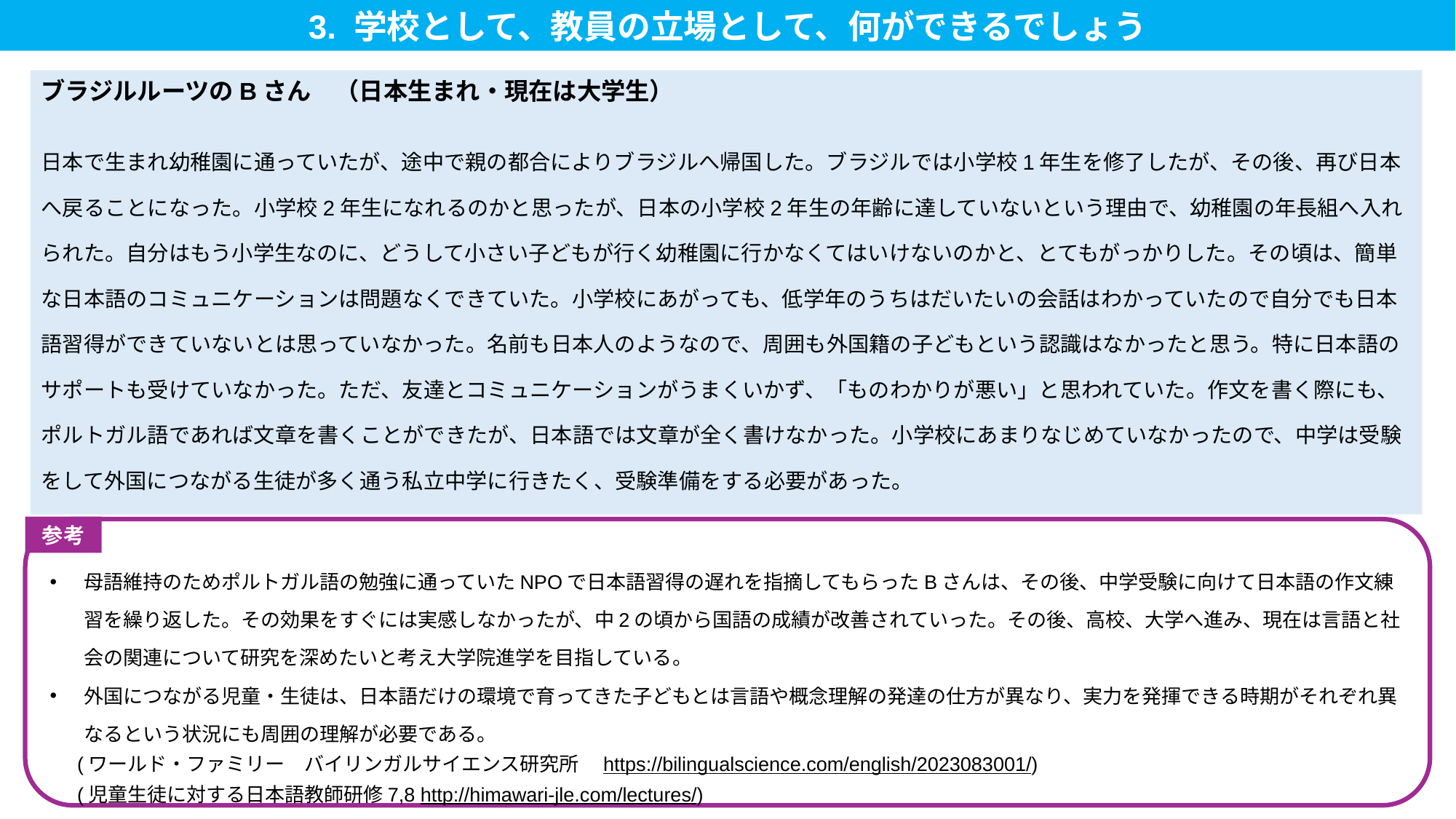

3. 学校として、教員の立場として、何ができるでしょう
ブラジルルーツのBさん　（日本生まれ・現在は大学生）

日本で生まれ幼稚園に通っていたが、途中で親の都合によりブラジルへ帰国した。ブラジルでは小学校1年生を修了したが、その後、再び日本へ戻ることになった。小学校2年生になれるのかと思ったが、日本の小学校2年生の年齢に達していないという理由で、幼稚園の年長組へ入れられた。自分はもう小学生なのに、どうして小さい子どもが行く幼稚園に行かなくてはいけないのかと、とてもがっかりした。その頃は、簡単な日本語のコミュニケーションは問題なくできていた。小学校にあがっても、低学年のうちはだいたいの会話はわかっていたので自分でも日本語習得ができていないとは思っていなかった。名前も日本人のようなので、周囲も外国籍の子どもという認識はなかったと思う。特に日本語のサポートも受けていなかった。ただ、友達とコミュニケーションがうまくいかず、「ものわかりが悪い」と思われていた。作文を書く際にも、ポルトガル語であれば文章を書くことができたが、日本語では文章が全く書けなかった。小学校にあまりなじめていなかったので、中学は受験をして外国につながる生徒が多く通う私立中学に行きたく、受験準備をする必要があった。

参考

母語維持のためポルトガル語の勉強に通っていたNPOで日本語習得の遅れを指摘してもらったBさんは、その後、中学受験に向けて日本語の作文練習を繰り返した。その効果をすぐには実感しなかったが、中2の頃から国語の成績が改善されていった。その後、高校、大学へ進み、現在は言語と社会の関連について研究を深めたいと考え大学院進学を目指している。
外国につながる児童・生徒は、日本語だけの環境で育ってきた子どもとは言語や概念理解の発達の仕方が異なり、実力を発揮できる時期がそれぞれ異なるという状況にも周囲の理解が必要である。
     (ワールド・ファミリー　バイリンガルサイエンス研究所　https://bilingualscience.com/english/2023083001/)
     (児童生徒に対する日本語教師研修7,8 http://himawari-jle.com/lectures/)